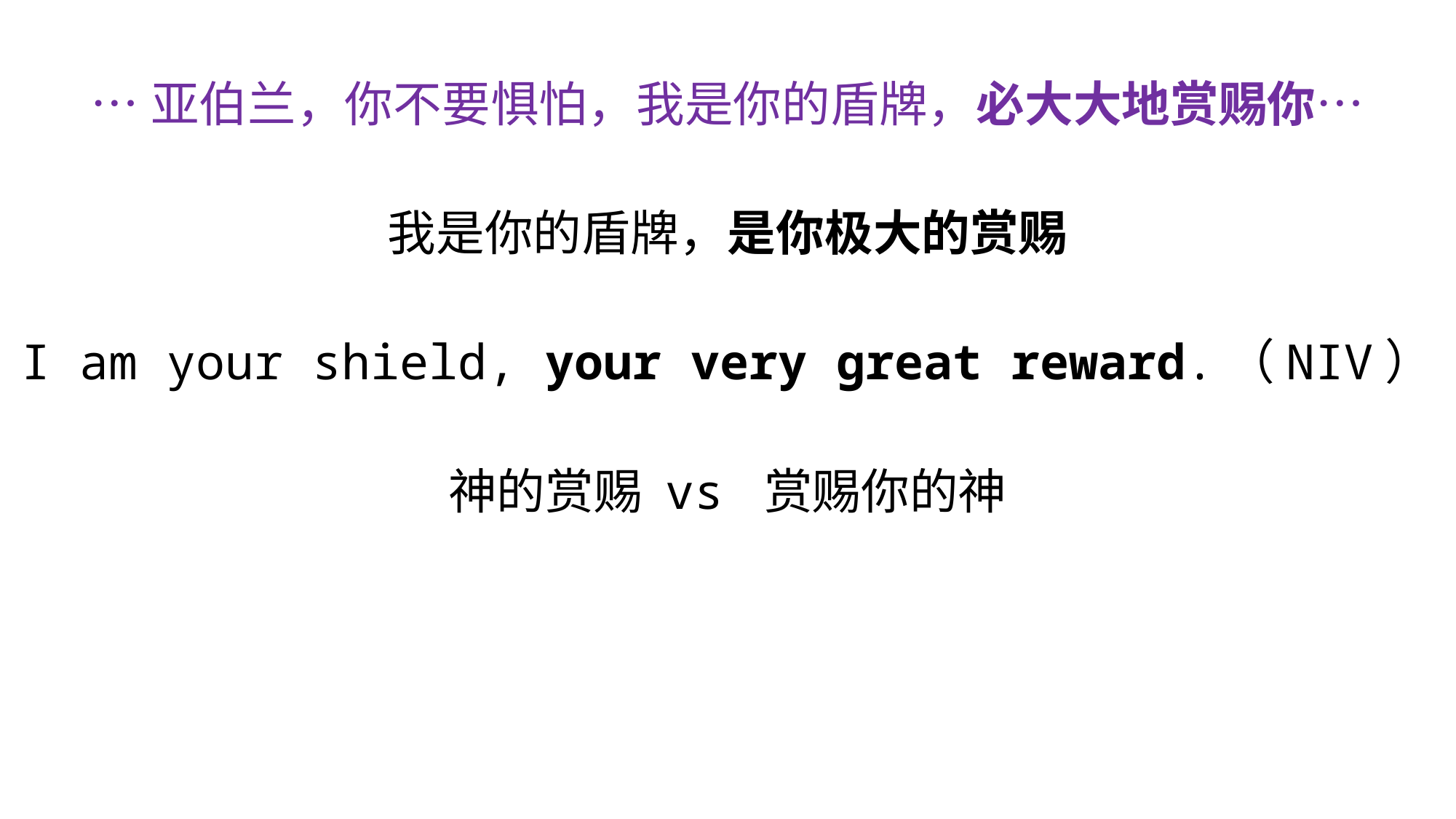

…亚伯兰，你不要惧怕，我是你的盾牌，必大大地赏赐你…
我是你的盾牌，是你极大的赏赐
I am your shield, your very great reward.（NIV）
神的赏赐 vs 赏赐你的神